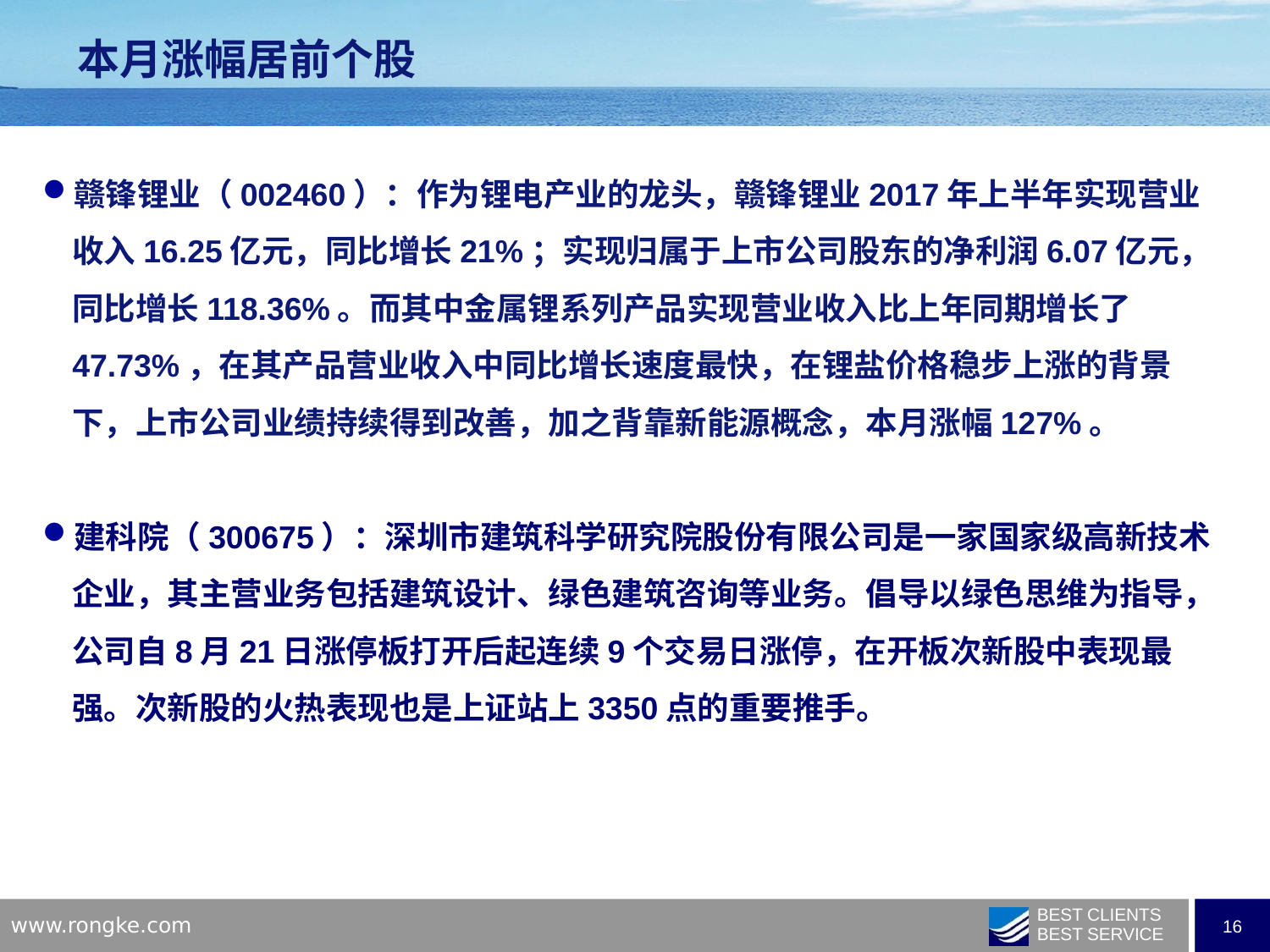

本月涨幅居前个股
赣锋锂业（002460）：作为锂电产业的龙头，赣锋锂业2017年上半年实现营业收入16.25亿元，同比增长21%；实现归属于上市公司股东的净利润6.07亿元，同比增长118.36%。而其中金属锂系列产品实现营业收入比上年同期增长了47.73%，在其产品营业收入中同比增长速度最快，在锂盐价格稳步上涨的背景下，上市公司业绩持续得到改善，加之背靠新能源概念，本月涨幅127%。

建科院（300675）：深圳市建筑科学研究院股份有限公司是一家国家级高新技术企业，其主营业务包括建筑设计、绿色建筑咨询等业务。倡导以绿色思维为指导，公司自8月21日涨停板打开后起连续9个交易日涨停，在开板次新股中表现最强。次新股的火热表现也是上证站上3350点的重要推手。